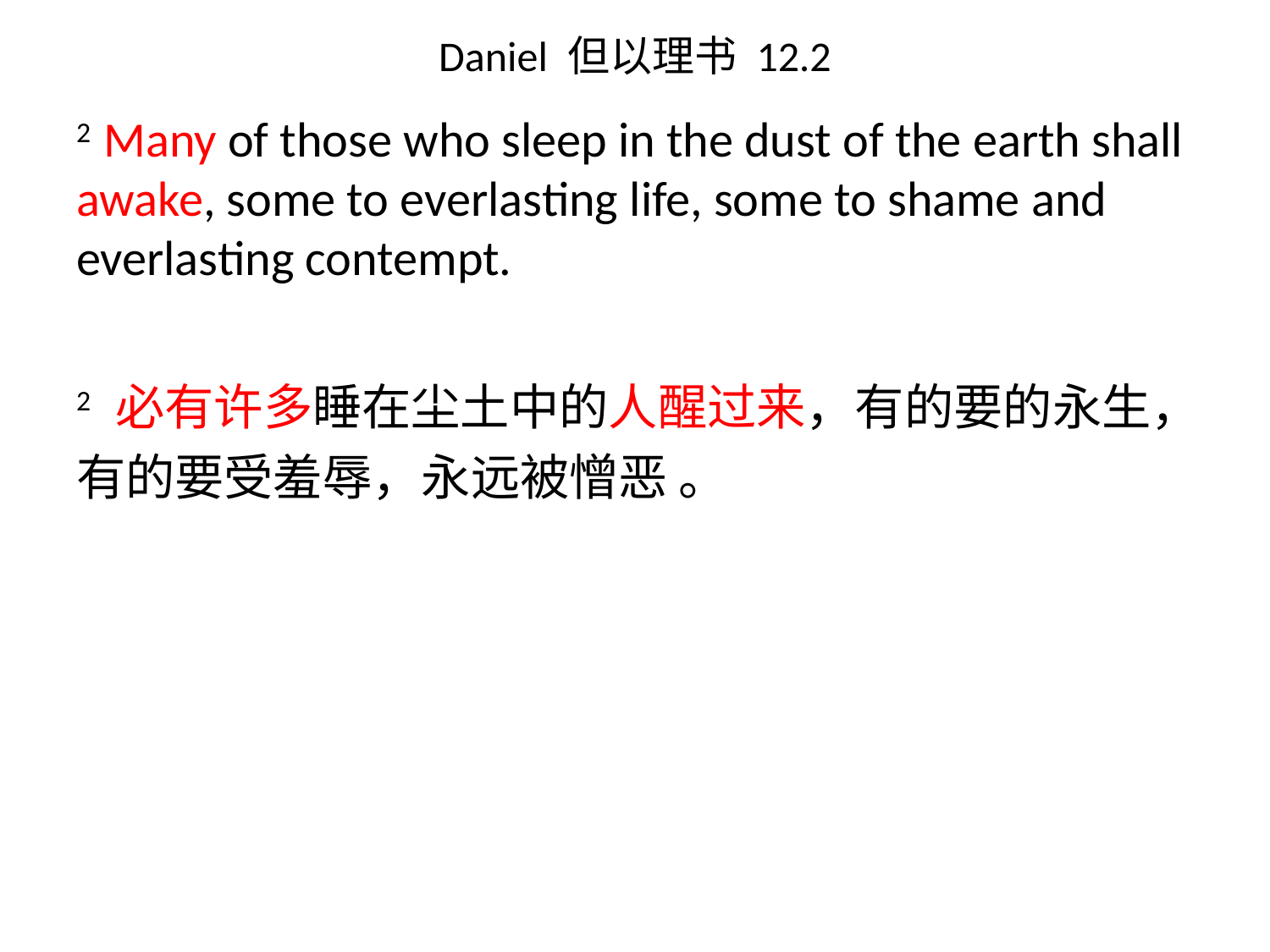

# Daniel 但以理书 12.2
2  Many of those who sleep in the dust of the earth shall awake, some to everlasting life, some to shame and everlasting contempt.

2  必有许多睡在尘土中的人醒过来，有的要的永生，有的要受羞辱，永远被憎恶 。